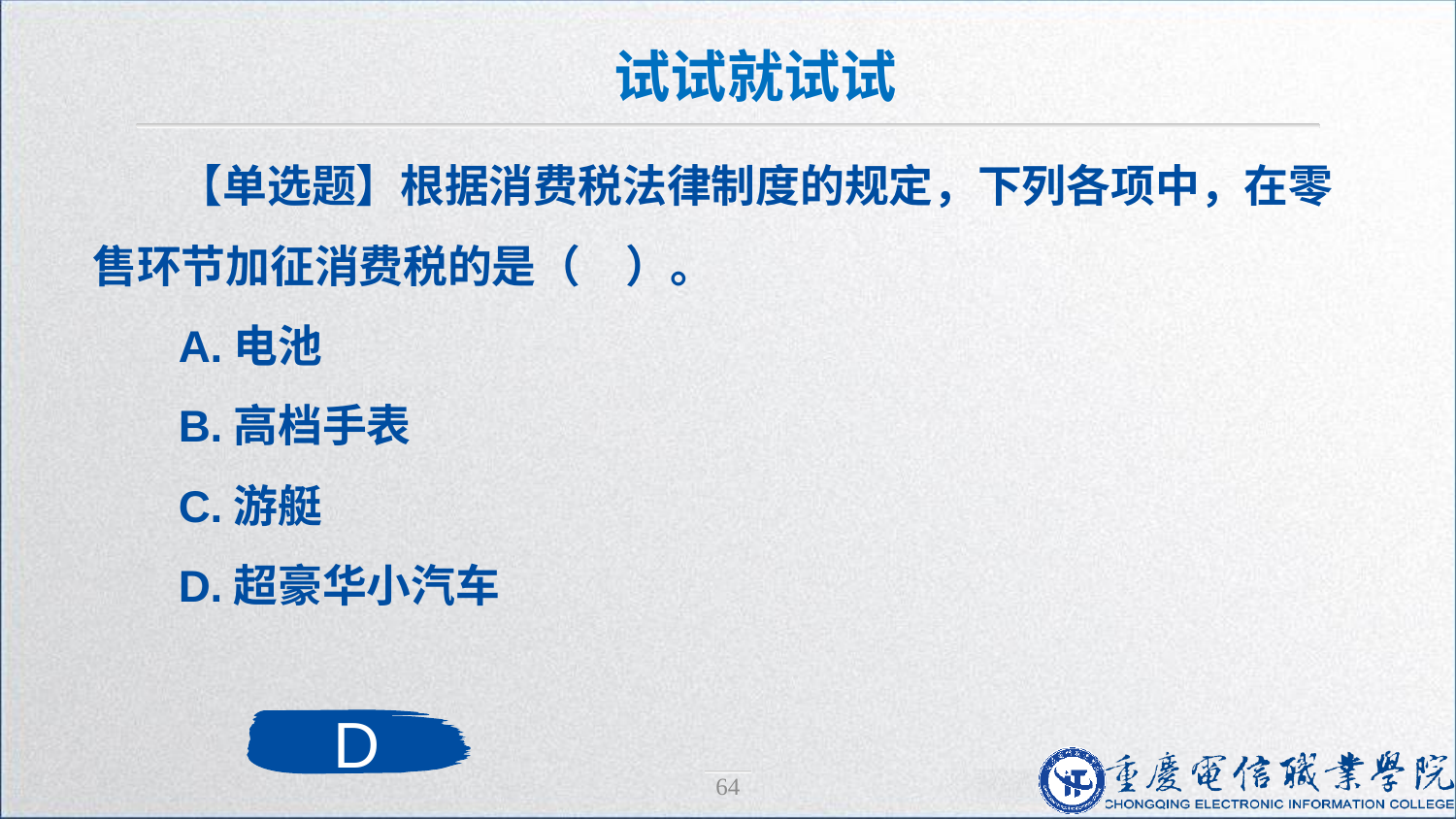

试试就试试
【单选题】根据消费税法律制度的规定，下列各项中，在零售环节加征消费税的是（　）。
A.电池
B.高档手表
C.游艇
D.超豪华小汽车

D
64